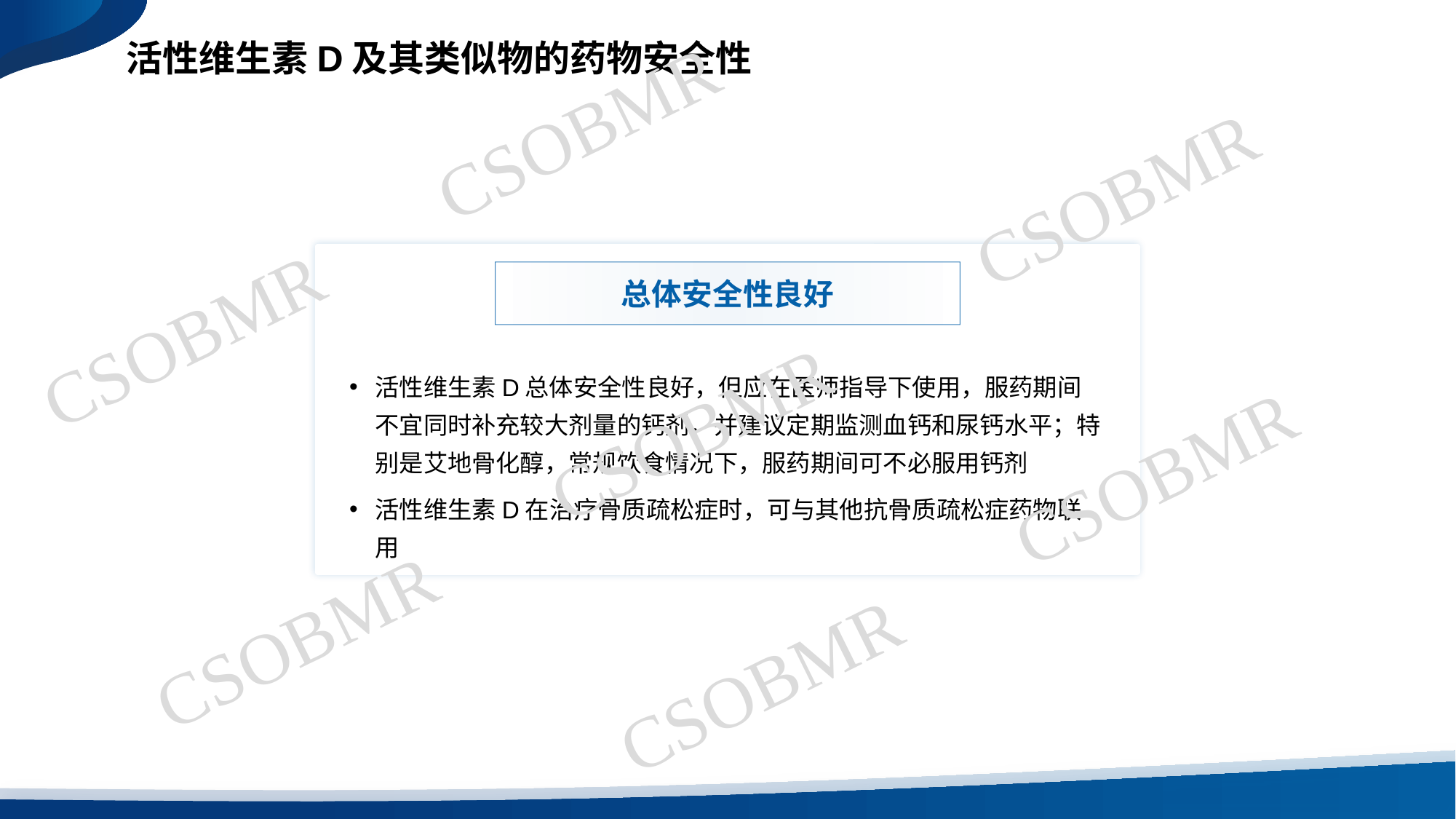

活性维生素D及其类似物的药物安全性
活性维生素D及其类似物的药物安全性
CSOBMR
CSOBMR

总体安全性良好
CSOBMR
活性维生素D总体安全性良好，但应在医师指导下使用，服药期间不宜同时补充较大剂量的钙剂，并建议定期监测血钙和尿钙水平；特别是艾地骨化醇，常规饮食情况下，服药期间可不必服用钙剂
活性维生素D在治疗骨质疏松症时，可与其他抗骨质疏松症药物联用
CSOBMR
CSOBMR
CSOBMR
CSOBMR